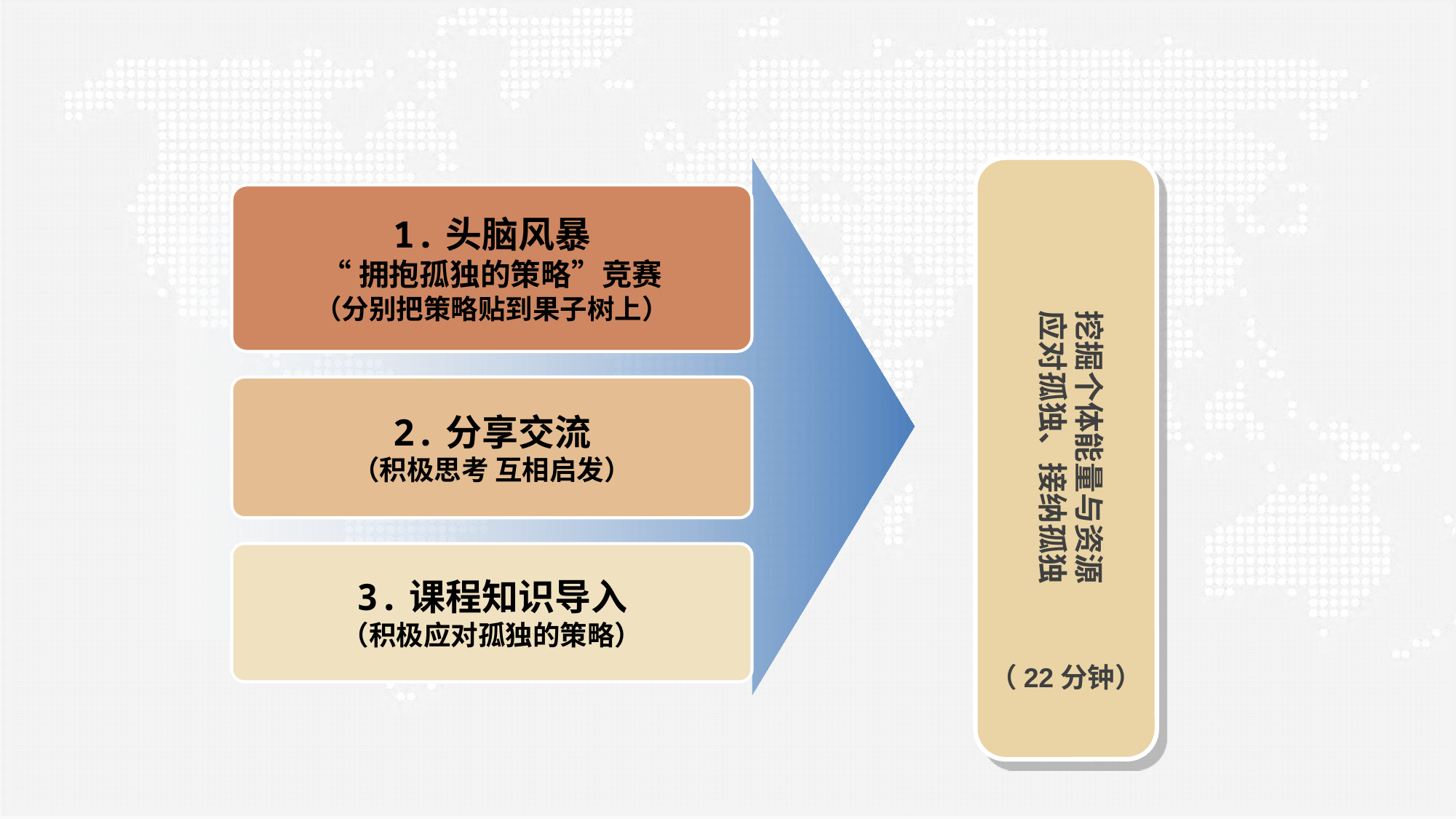

（22分钟）
1.头脑风暴
“拥抱孤独的策略”竞赛
（分别把策略贴到果子树上）
挖掘个体能量与资源
应对孤独、接纳孤独
2.分享交流
（积极思考 互相启发）
3.课程知识导入
（积极应对孤独的策略）